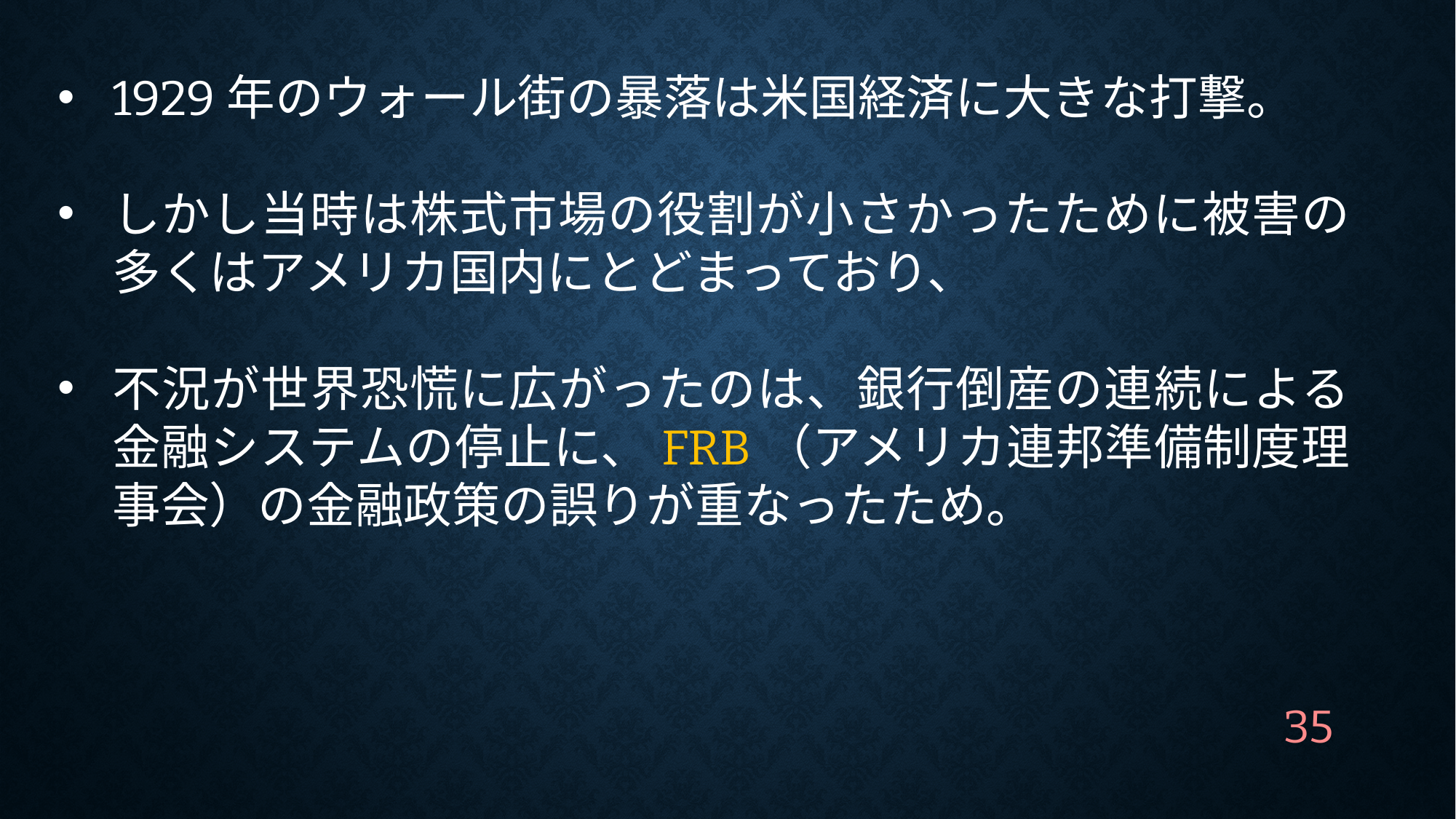

1929年のウォール街の暴落は米国経済に大きな打撃。

しかし当時は株式市場の役割が小さかったために被害の多くはアメリカ国内にとどまっており、

不況が世界恐慌に広がったのは、銀行倒産の連続による金融システムの停止に、FRB（アメリカ連邦準備制度理事会）の金融政策の誤りが重なったため。
35